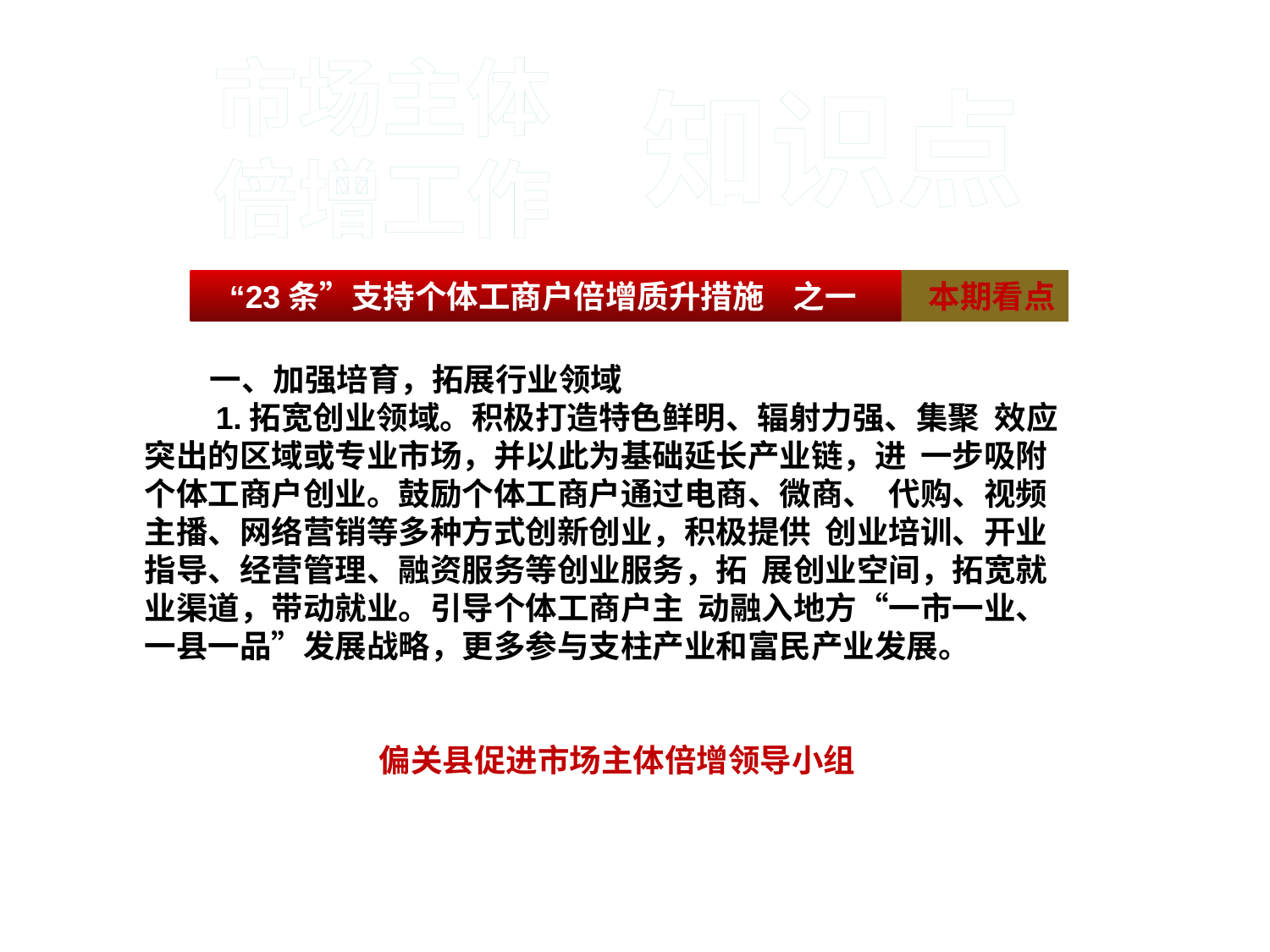

#

市场主体
倍增工作
知识点

        一、加强培育，拓展行业领域
        1.拓宽创业领域。积极打造特色鲜明、辐射力强、集聚  效应突出的区域或专业市场，并以此为基础延长产业链，进  一步吸附个体工商户创业。鼓励个体工商户通过电商、微商、  代购、视频主播、网络营销等多种方式创新创业，积极提供  创业培训、开业指导、经营管理、融资服务等创业服务，拓  展创业空间，拓宽就业渠道，带动就业。引导个体工商户主  动融入地方“一市一业、一县一品”发展战略，更多参与支柱产业和富民产业发展。

 偏关县促进市场主体倍增领导小组
   “23条”支持个体工商户倍增质升措施    之一
 本期看点